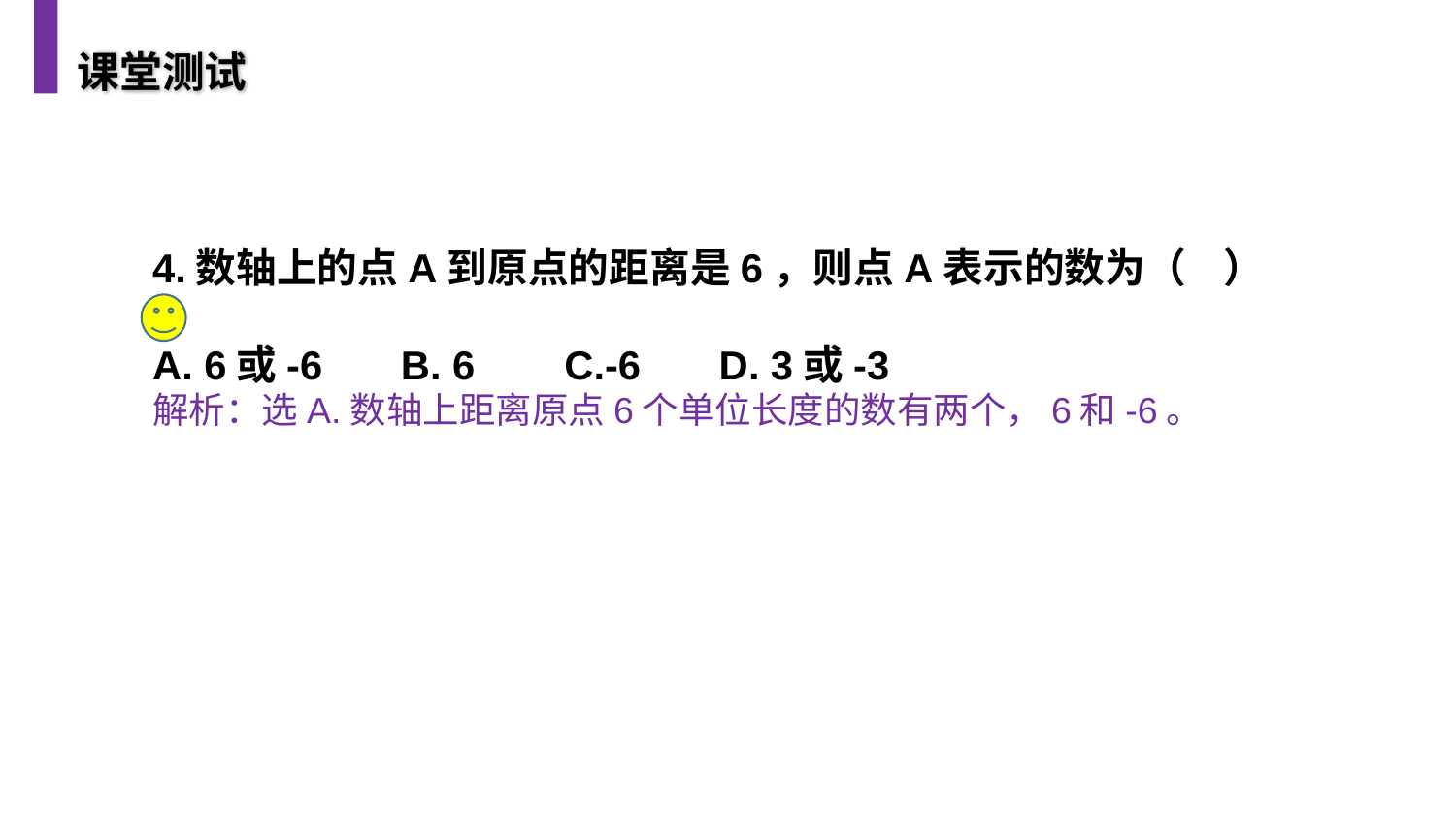

课堂测试
4.数轴上的点A到原点的距离是6，则点A表示的数为（    ）
A. 6或-6       B. 6        C.-6       D. 3或-3

解析：选A.数轴上距离原点6个单位长度的数有两个，6和-6。